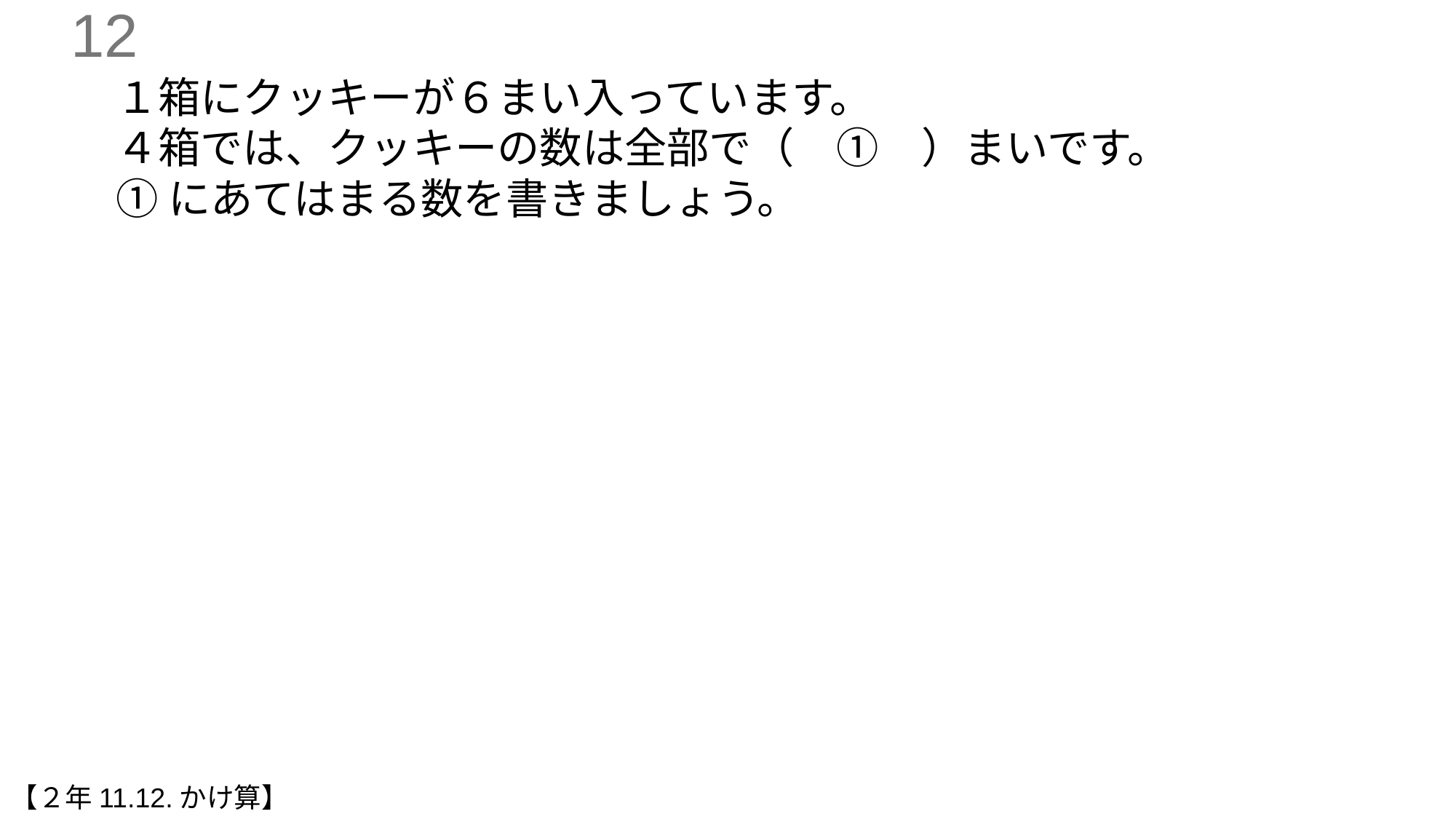

12
１箱にクッキーが６まい入っています。
４箱では、クッキーの数は全部で（　①　）まいです。
①にあてはまる数を書きましょう。
【２年11.12.かけ算】